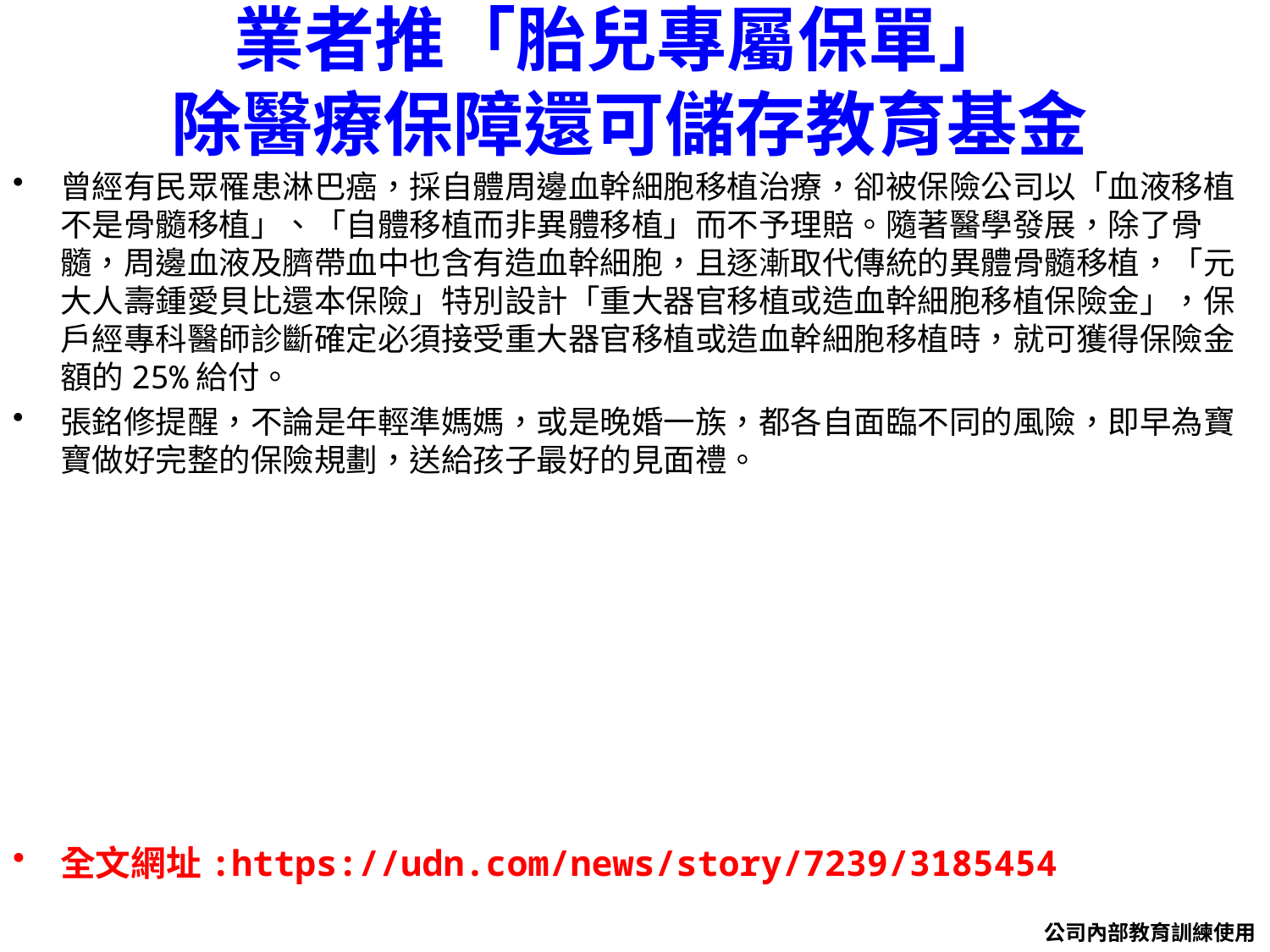

# 業者推「胎兒專屬保單」 除醫療保障還可儲存教育基金

曾經有民眾罹患淋巴癌，採自體周邊血幹細胞移植治療，卻被保險公司以「血液移植不是骨髓移植」、「自體移植而非異體移植」而不予理賠。隨著醫學發展，除了骨髓，周邊血液及臍帶血中也含有造血幹細胞，且逐漸取代傳統的異體骨髓移植，「元大人壽鍾愛貝比還本保險」特別設計「重大器官移植或造血幹細胞移植保險金」，保戶經專科醫師診斷確定必須接受重大器官移植或造血幹細胞移植時，就可獲得保險金額的25%給付。
張銘修提醒，不論是年輕準媽媽，或是晚婚一族，都各自面臨不同的風險，即早為寶寶做好完整的保險規劃，送給孩子最好的見面禮。

全文網址:https://udn.com/news/story/7239/3185454

公司內部教育訓練使用